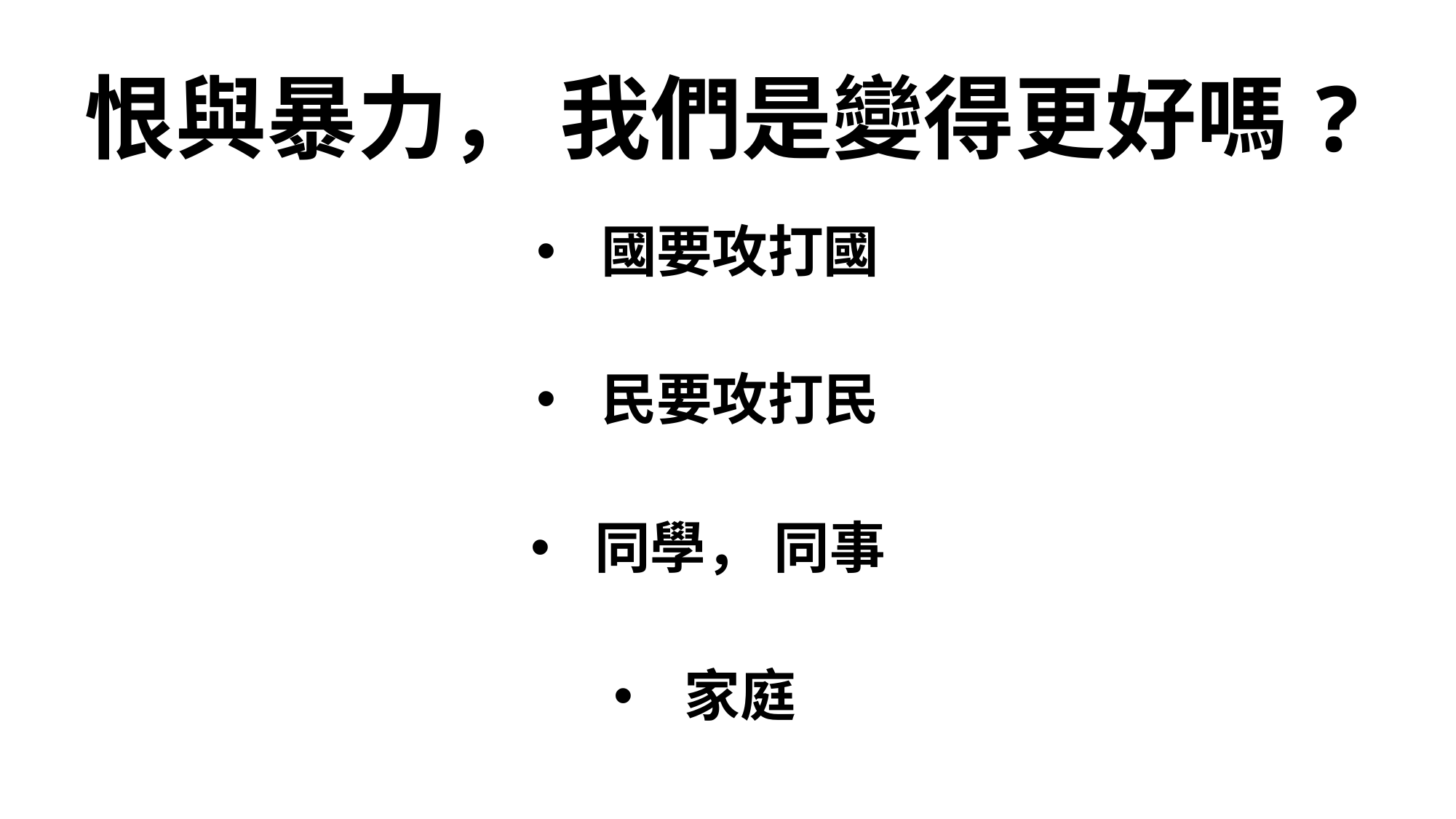

# 恨與暴力， 我們是變得更好嗎?
國要攻打國

民要攻打民

同學， 同事

家庭